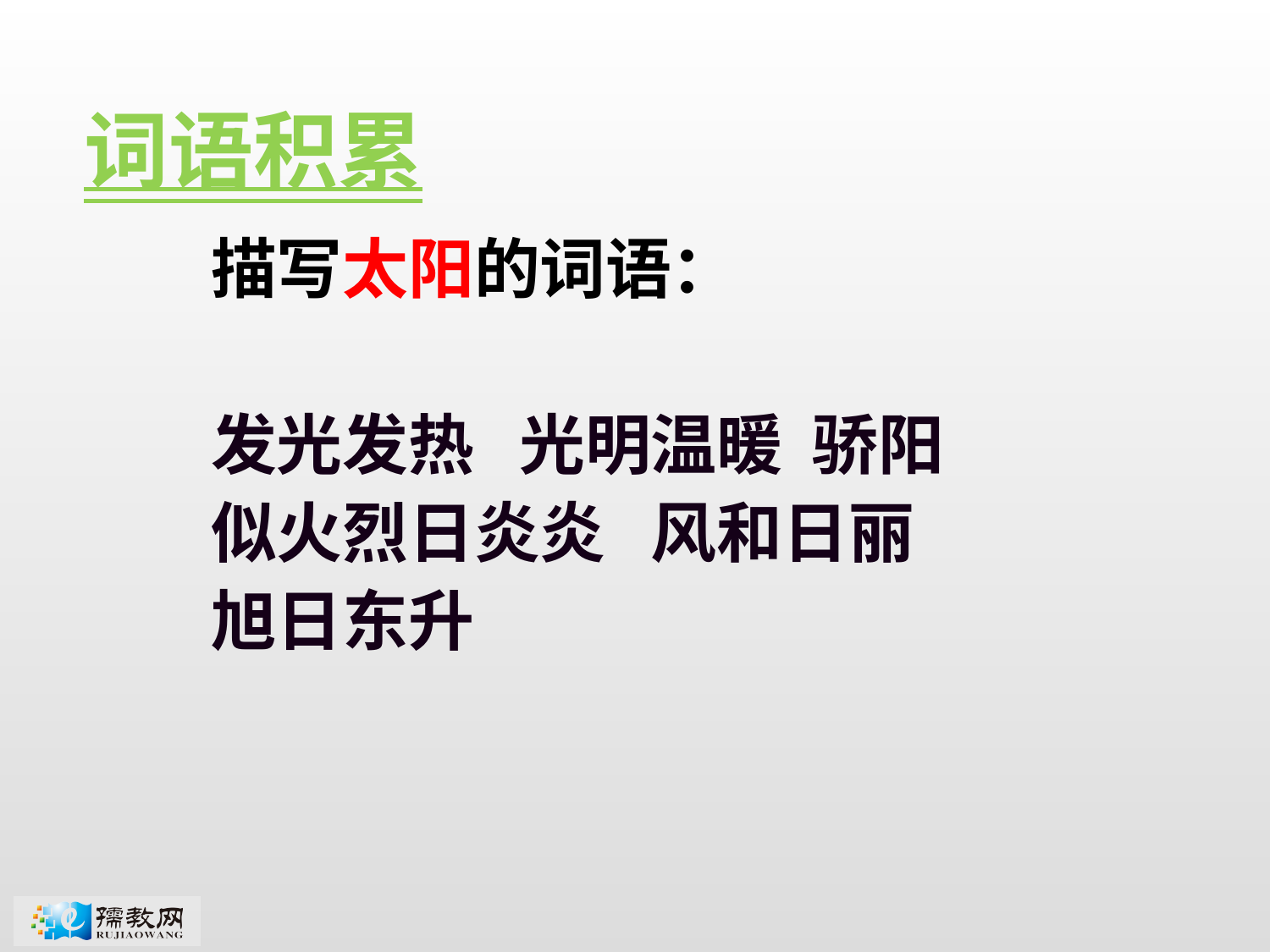

词语积累
描写太阳的词语：

发光发热   光明温暖  骄阳似火烈日炎炎   风和日丽  旭日东升